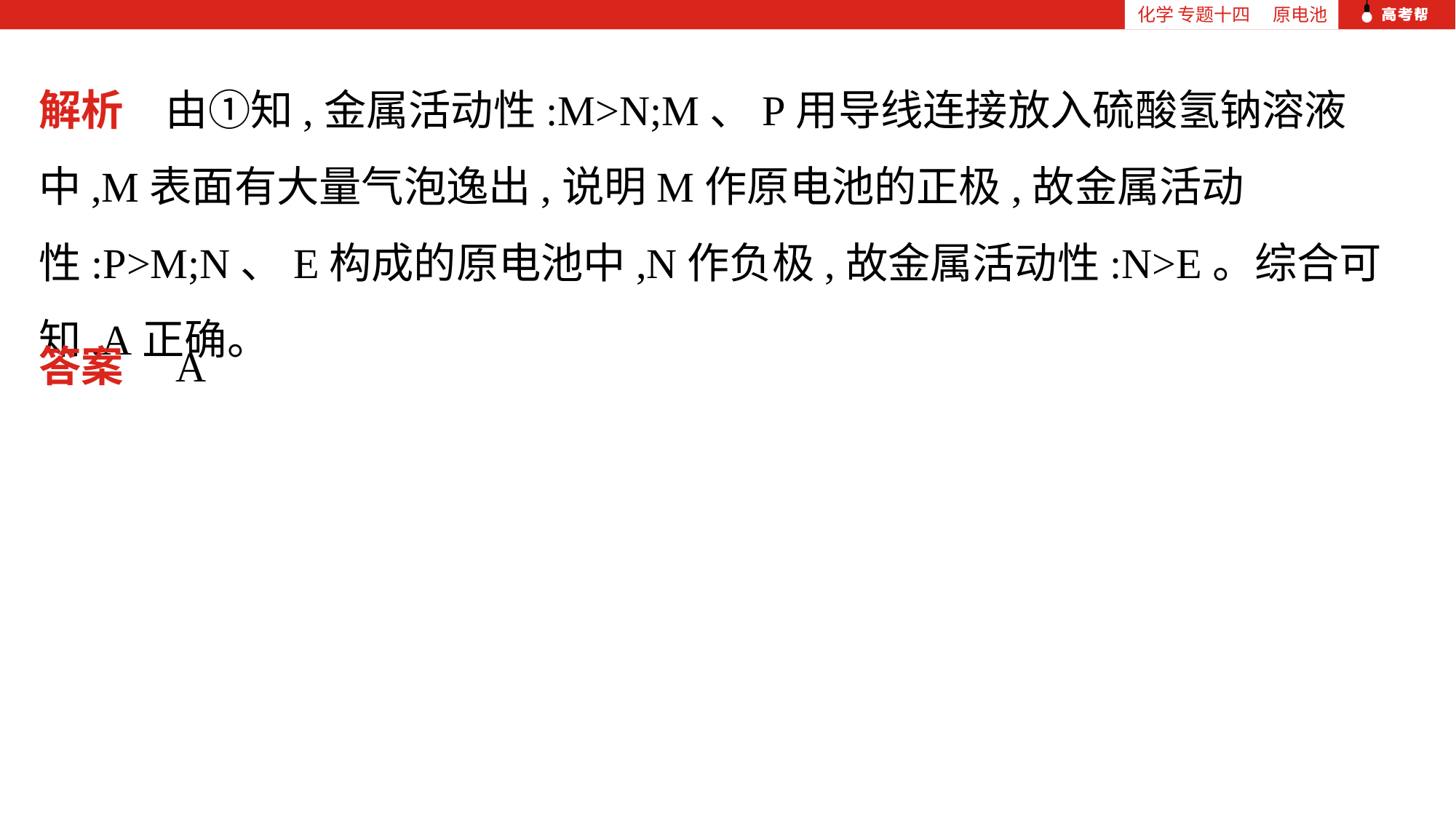

化学 专题十四 　原电池

解析　由①知,金属活动性:M>N;M、P用导线连接放入硫酸氢钠溶液中,M表面有大量气泡逸出,说明M作原电池的正极,故金属活动性:P>M;N、E构成的原电池中,N作负极,故金属活动性:N>E。综合可知,A正确。
答案　A